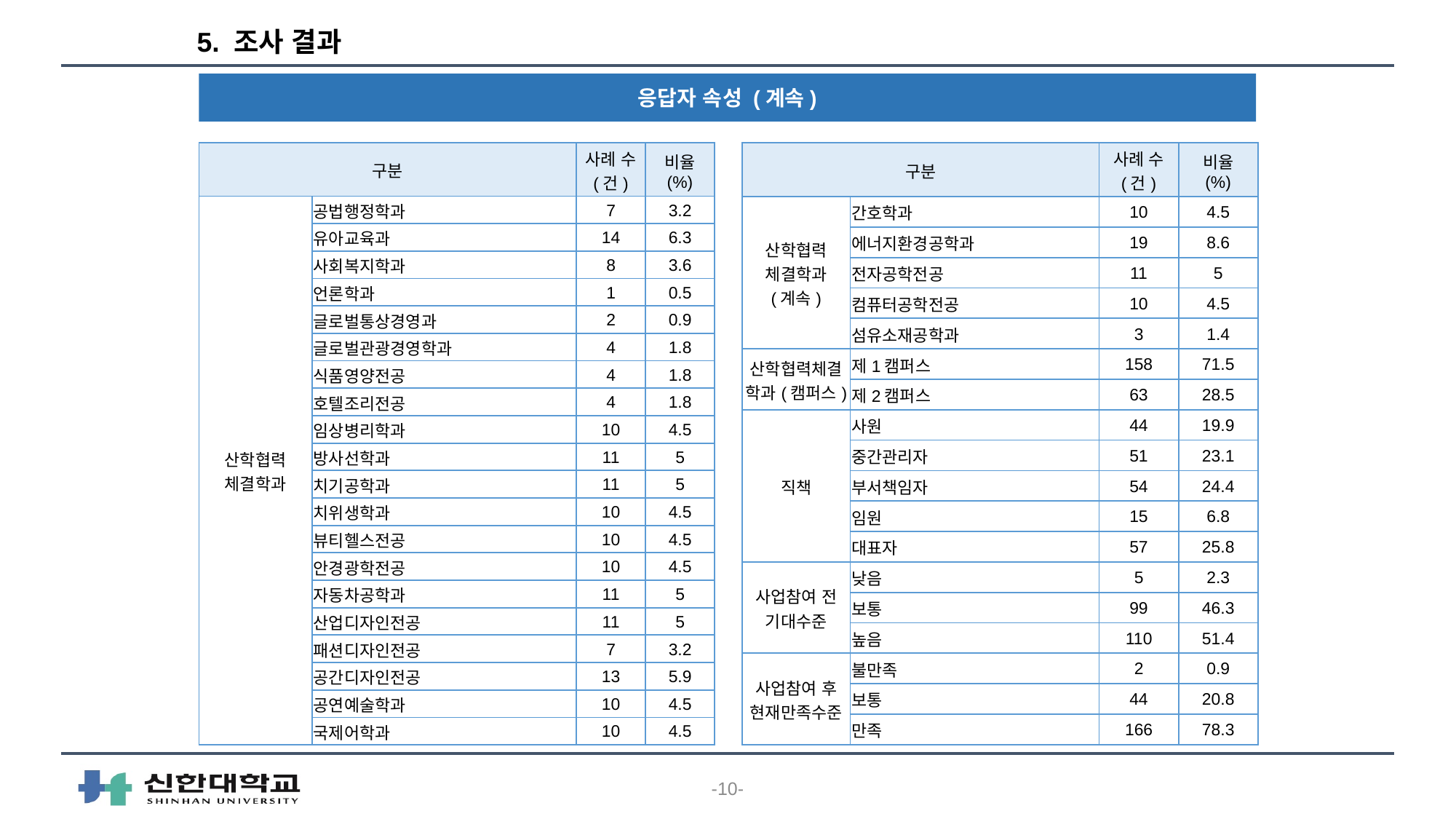

# 5. 조사 결과
응답자 속성 (계속)
| 구분 |  | 사례 수 (건) | 비율 (%) |
| --- | --- | --- | --- |
| 산학협력 체결학과 | 공법행정학과 | 7 | 3.2 |
|  | 유아교육과 | 14 | 6.3 |
|  | 사회복지학과 | 8 | 3.6 |
|  | 언론학과 | 1 | 0.5 |
|  | 글로벌통상경영과 | 2 | 0.9 |
|  | 글로벌관광경영학과 | 4 | 1.8 |
|  | 식품영양전공 | 4 | 1.8 |
|  | 호텔조리전공 | 4 | 1.8 |
|  | 임상병리학과 | 10 | 4.5 |
|  | 방사선학과 | 11 | 5 |
|  | 치기공학과 | 11 | 5 |
|  | 치위생학과 | 10 | 4.5 |
|  | 뷰티헬스전공 | 10 | 4.5 |
|  | 안경광학전공 | 10 | 4.5 |
|  | 자동차공학과 | 11 | 5 |
|  | 산업디자인전공 | 11 | 5 |
|  | 패션디자인전공 | 7 | 3.2 |
|  | 공간디자인전공 | 13 | 5.9 |
|  | 공연예술학과 | 10 | 4.5 |
|  | 국제어학과 | 10 | 4.5 |
| 구분 |  | 사례 수 (건) | 비율 (%) |
| --- | --- | --- | --- |
| 산학협력 체결학과 (계속) | 간호학과 | 10 | 4.5 |
|  | 에너지환경공학과 | 19 | 8.6 |
|  | 전자공학전공 | 11 | 5 |
|  | 컴퓨터공학전공 | 10 | 4.5 |
|  | 섬유소재공학과 | 3 | 1.4 |
| 산학협력체결 학과(캠퍼스) | 제1캠퍼스 | 158 | 71.5 |
|  | 제2캠퍼스 | 63 | 28.5 |
| 직책 | 사원 | 44 | 19.9 |
|  | 중간관리자 | 51 | 23.1 |
|  | 부서책임자 | 54 | 24.4 |
|  | 임원 | 15 | 6.8 |
|  | 대표자 | 57 | 25.8 |
| 사업참여 전 기대수준 | 낮음 | 5 | 2.3 |
|  | 보통 | 99 | 46.3 |
|  | 높음 | 110 | 51.4 |
| 사업참여 후 현재만족수준 | 불만족 | 2 | 0.9 |
|  | 보통 | 44 | 20.8 |
|  | 만족 | 166 | 78.3 |
-10-